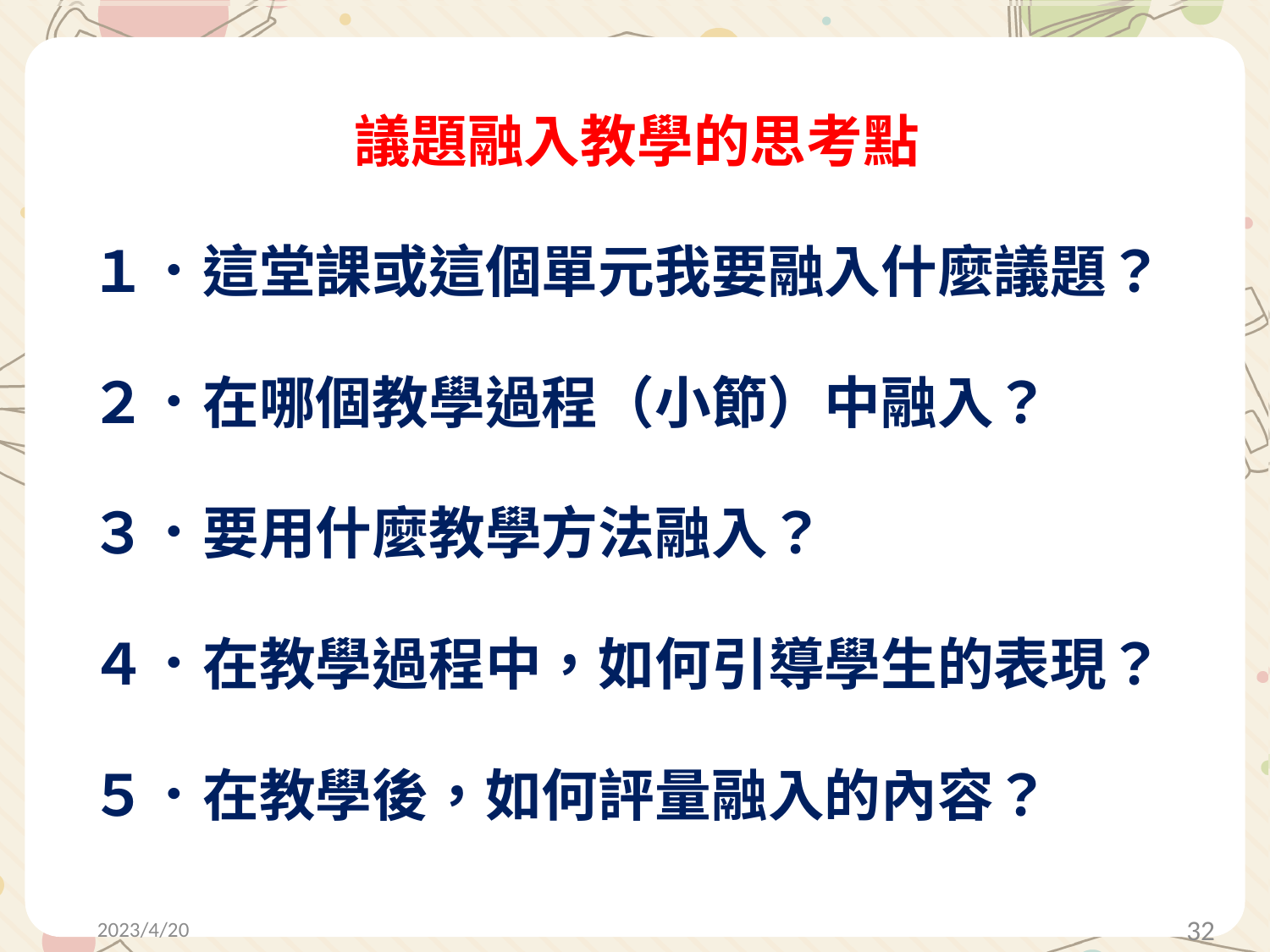

議題融入教學的思考點

１．這堂課或這個單元我要融入什麼議題？

２．在哪個教學過程（小節）中融入？

３．要用什麼教學方法融入？

４．在教學過程中，如何引導學生的表現？

５．在教學後，如何評量融入的內容？